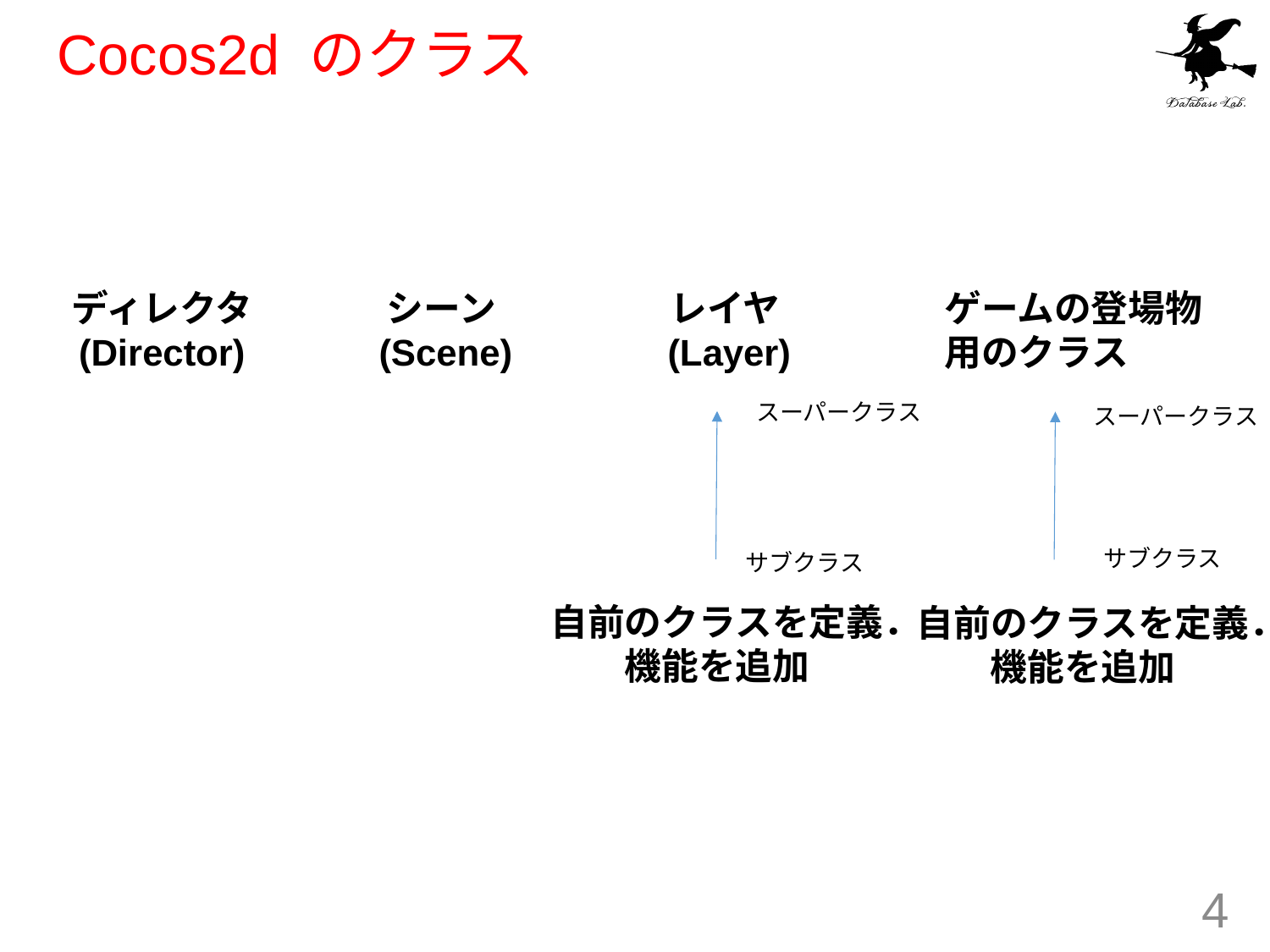

# Cocos2d のクラス
ディレクタ
(Director)
シーン
(Scene)
レイヤ
(Layer)
ゲームの登場物
用のクラス
スーパークラス
スーパークラス
サブクラス
サブクラス
自前のクラスを定義．
機能を追加
自前のクラスを定義．
機能を追加
4